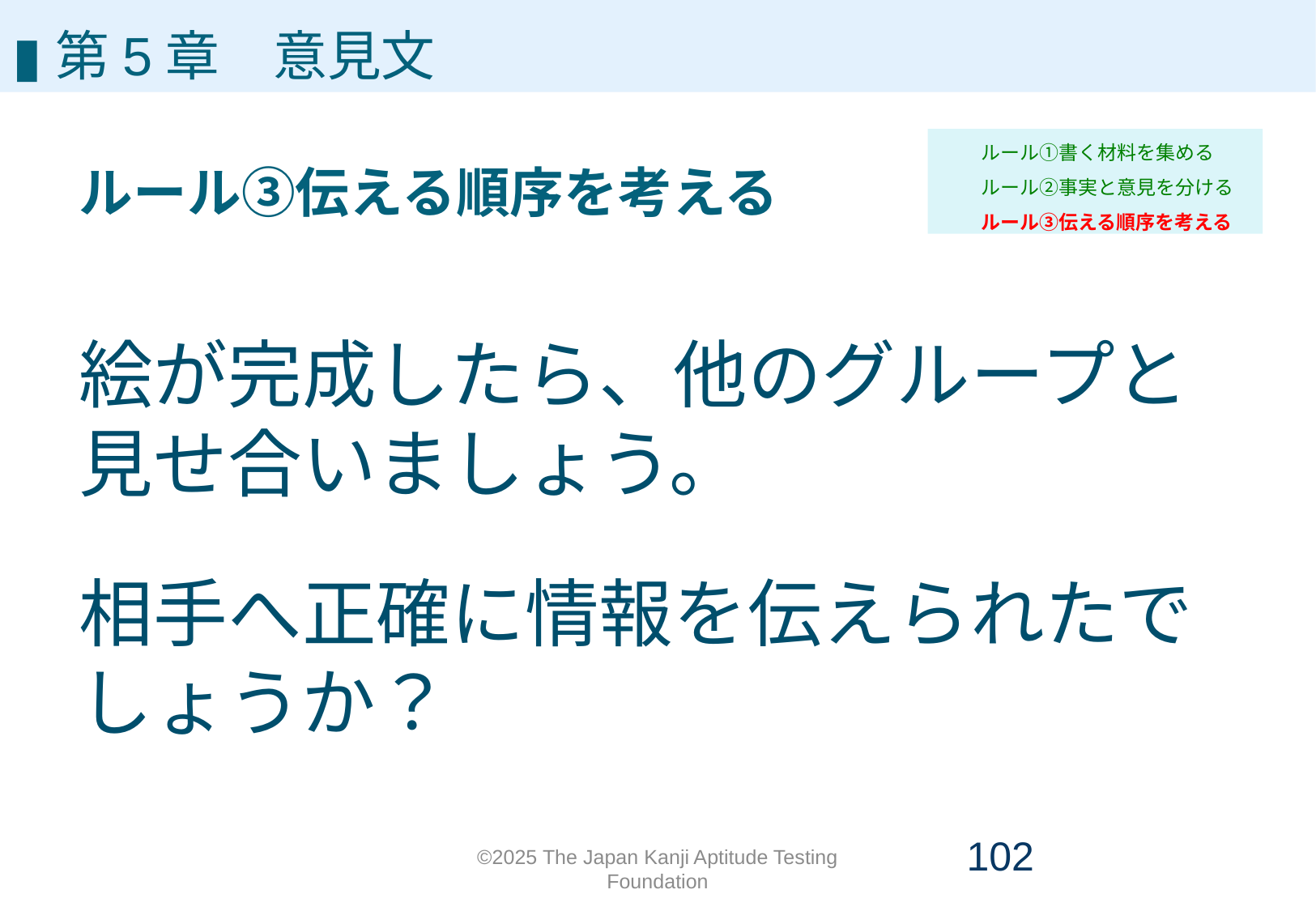

# 第5章
▮第5章　意見文
ルール①書く材料を集める
ルール②事実と意見を分ける
ルール③伝える順序を考える
ルール③伝える順序を考える
絵が完成したら、他のグループと
見せ合いましょう。

相手へ正確に情報を伝えられたでしょうか？
©2025 The Japan Kanji Aptitude Testing Foundation
102